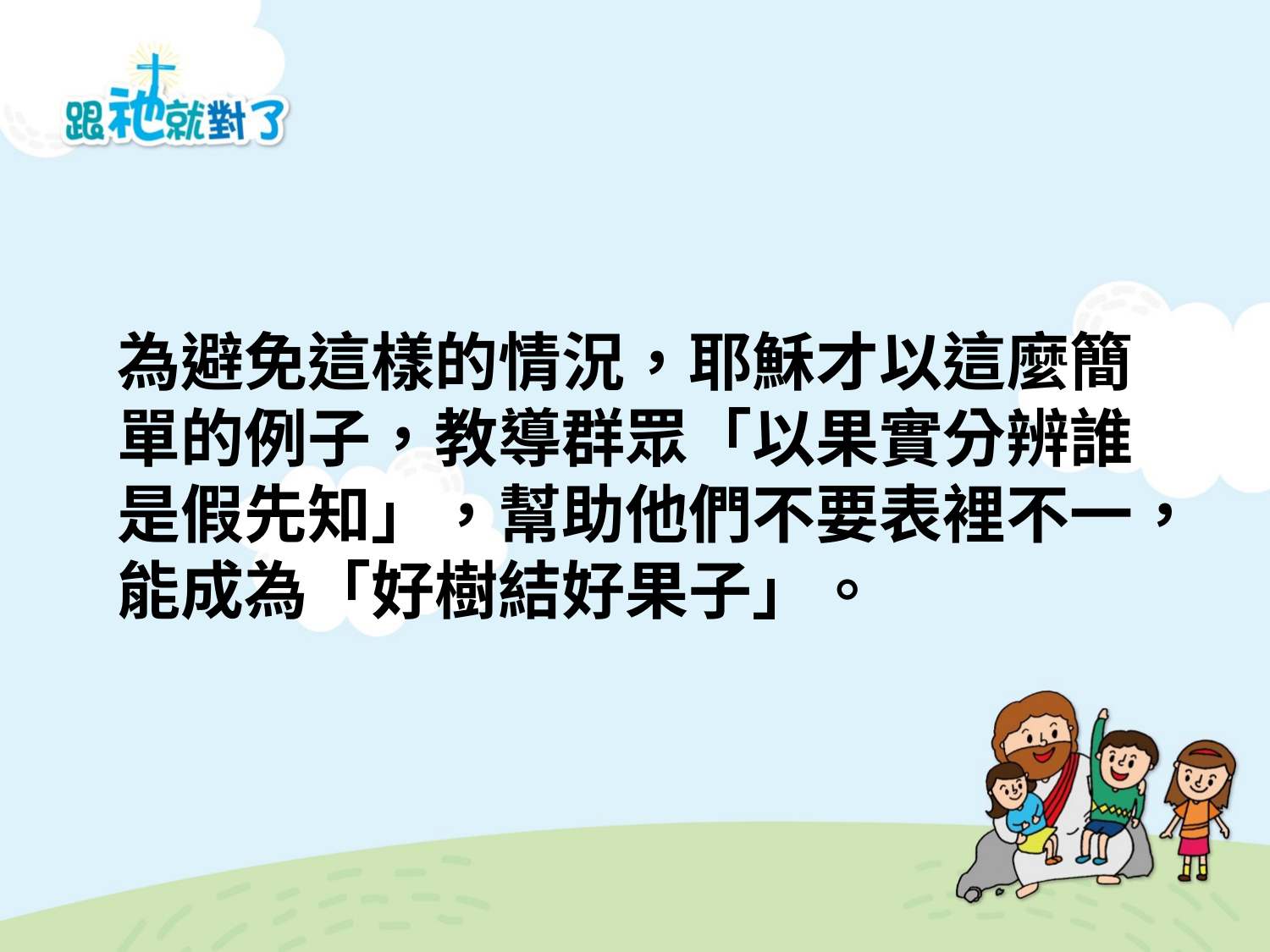

為避免這樣的情況，耶穌才以這麼簡單的例子，教導群眾「以果實分辨誰是假先知」，幫助他們不要表裡不一，能成為「好樹結好果子」。